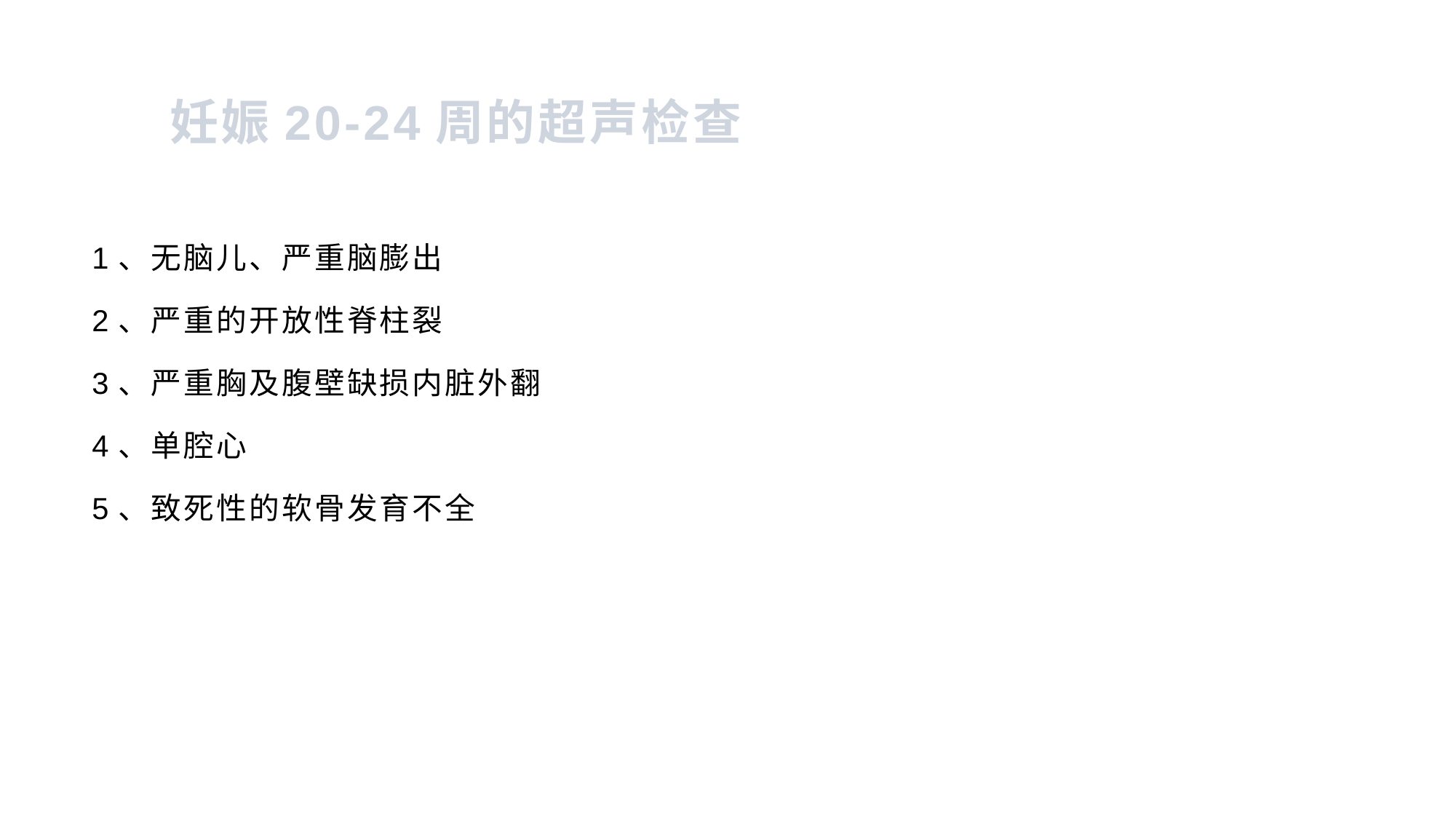

# 妊娠20-24周的超声检查

1、无脑儿、严重脑膨出
2、严重的开放性脊柱裂
3、严重胸及腹壁缺损内脏外翻
4、单腔心
5、致死性的软骨发育不全